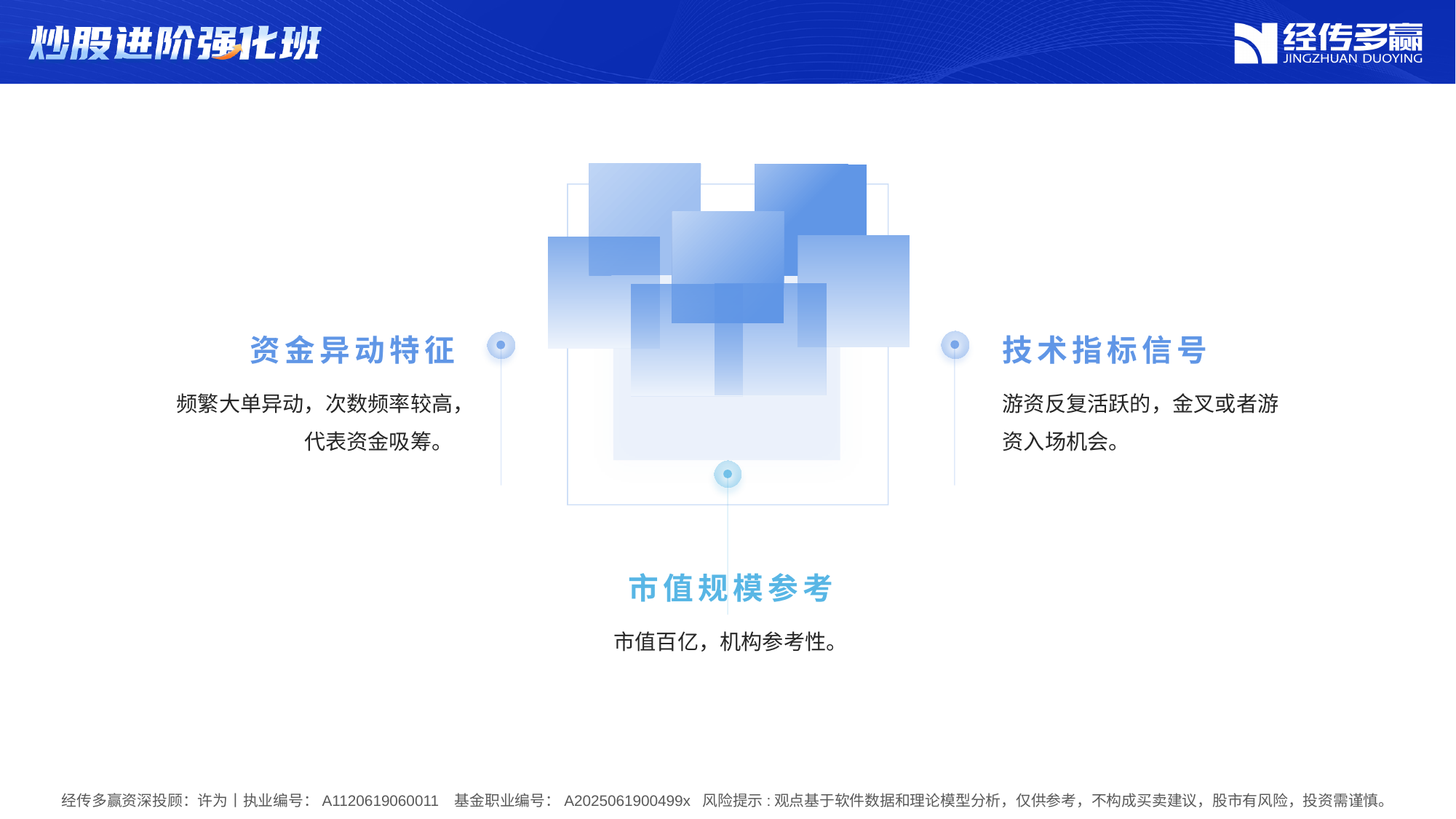

资金异动特征
技术指标信号

频繁大单异动，次数频率较高，代表资金吸筹。
游资反复活跃的，金叉或者游资入场机会。

市值规模参考
市值百亿，机构参考性。